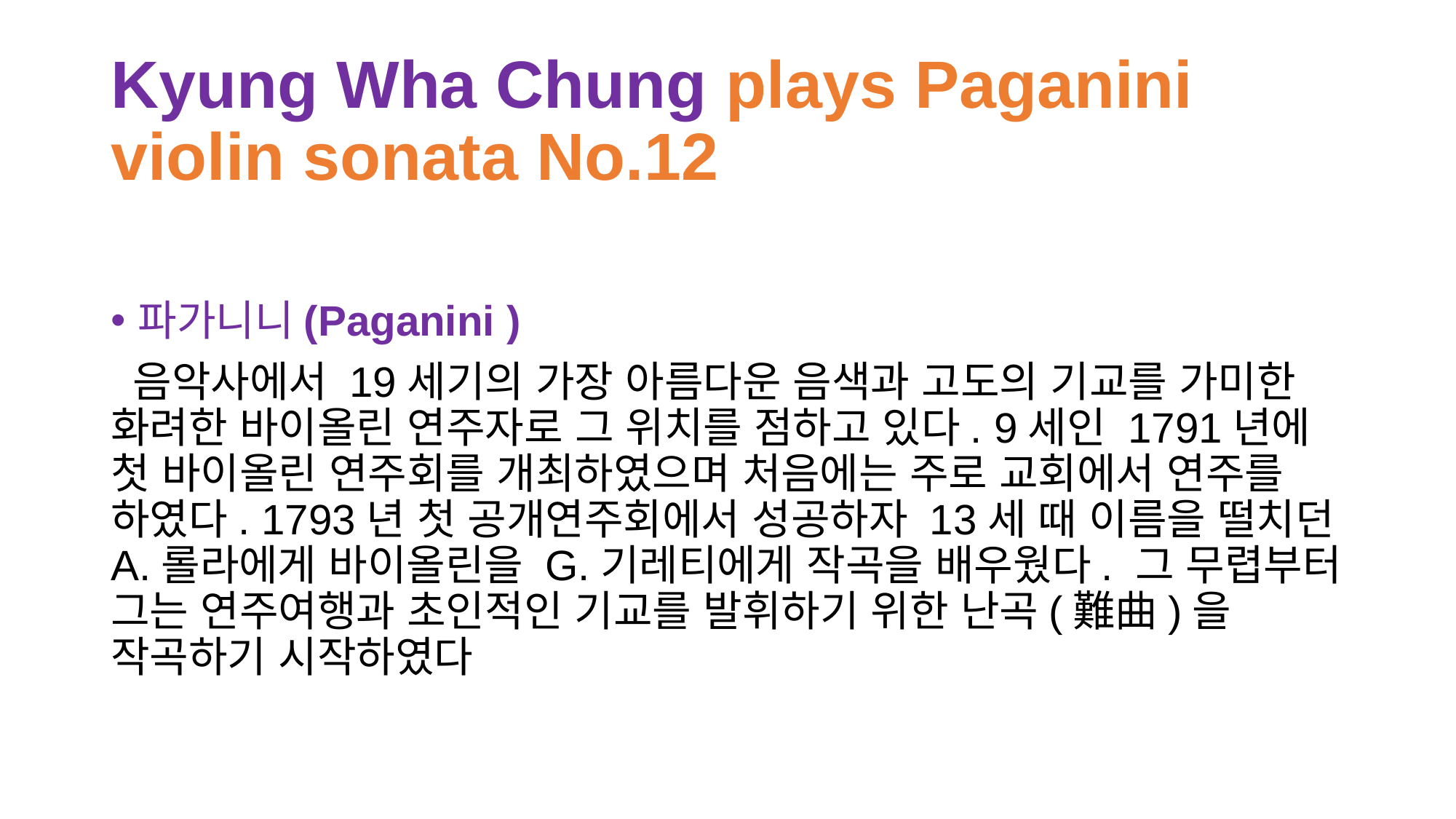

# Kyung Wha Chung plays Paganini violin sonata No.12

파가니니(Paganini )
 음악사에서 19세기의 가장 아름다운 음색과 고도의 기교를 가미한 화려한 바이올린 연주자로 그 위치를 점하고 있다. 9세인 1791년에 첫 바이올린 연주회를 개최하였으며 처음에는 주로 교회에서 연주를 하였다. 1793년 첫 공개연주회에서 성공하자 13세 때 이름을 떨치던 A.롤라에게 바이올린을 G.기레티에게 작곡을 배우웠다. 그 무렵부터 그는 연주여행과 초인적인 기교를 발휘하기 위한 난곡(難曲)을 작곡하기 시작하였다